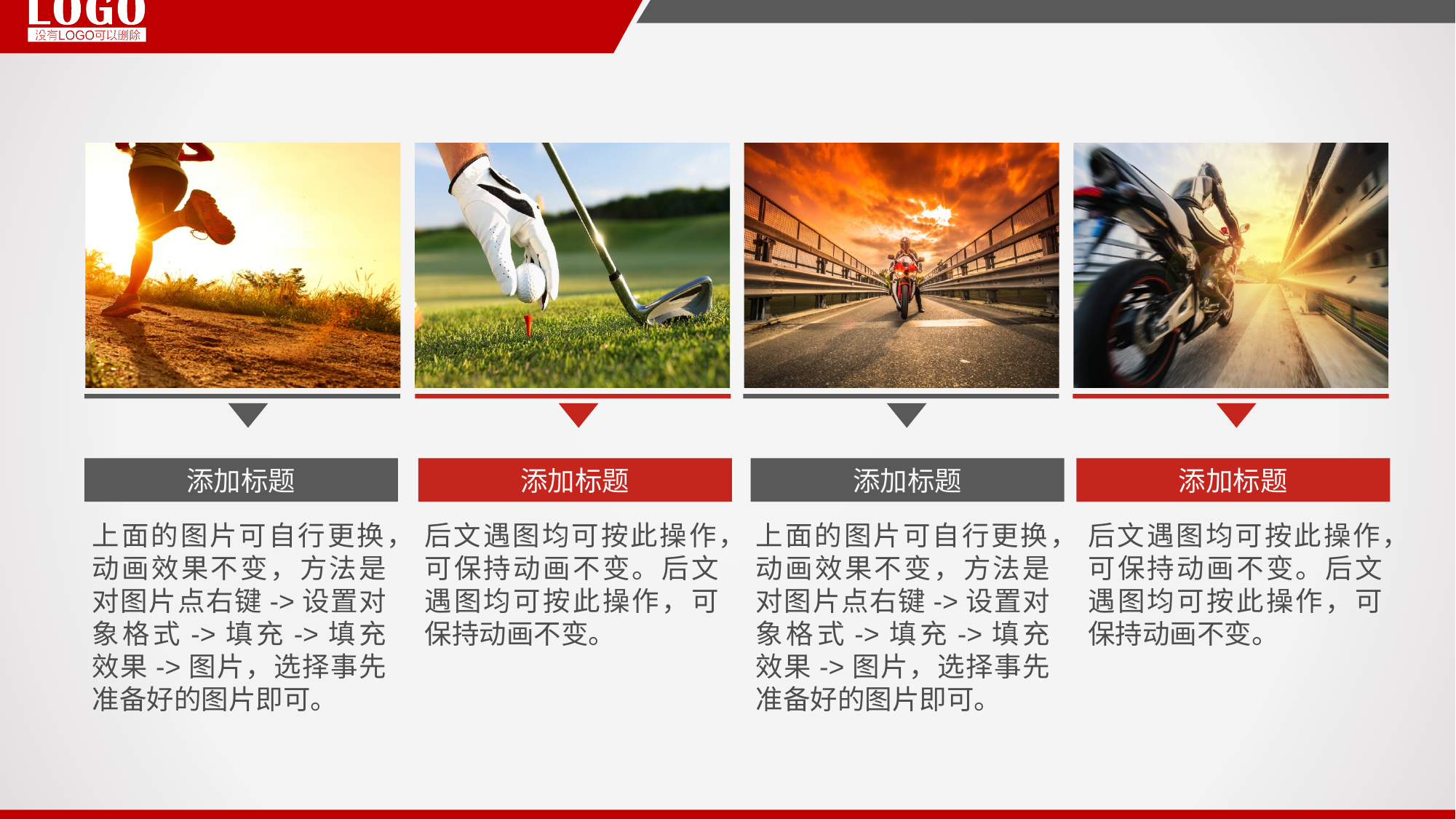

添加标题
添加标题
添加标题
添加标题
上面的图片可自行更换，动画效果不变，方法是对图片点右键->设置对象格式->填充->填充效果->图片，选择事先准备好的图片即可。
后文遇图均可按此操作，可保持动画不变。后文遇图均可按此操作，可保持动画不变。

上面的图片可自行更换，动画效果不变，方法是对图片点右键->设置对象格式->填充->填充效果->图片，选择事先准备好的图片即可。
后文遇图均可按此操作，可保持动画不变。后文遇图均可按此操作，可保持动画不变。